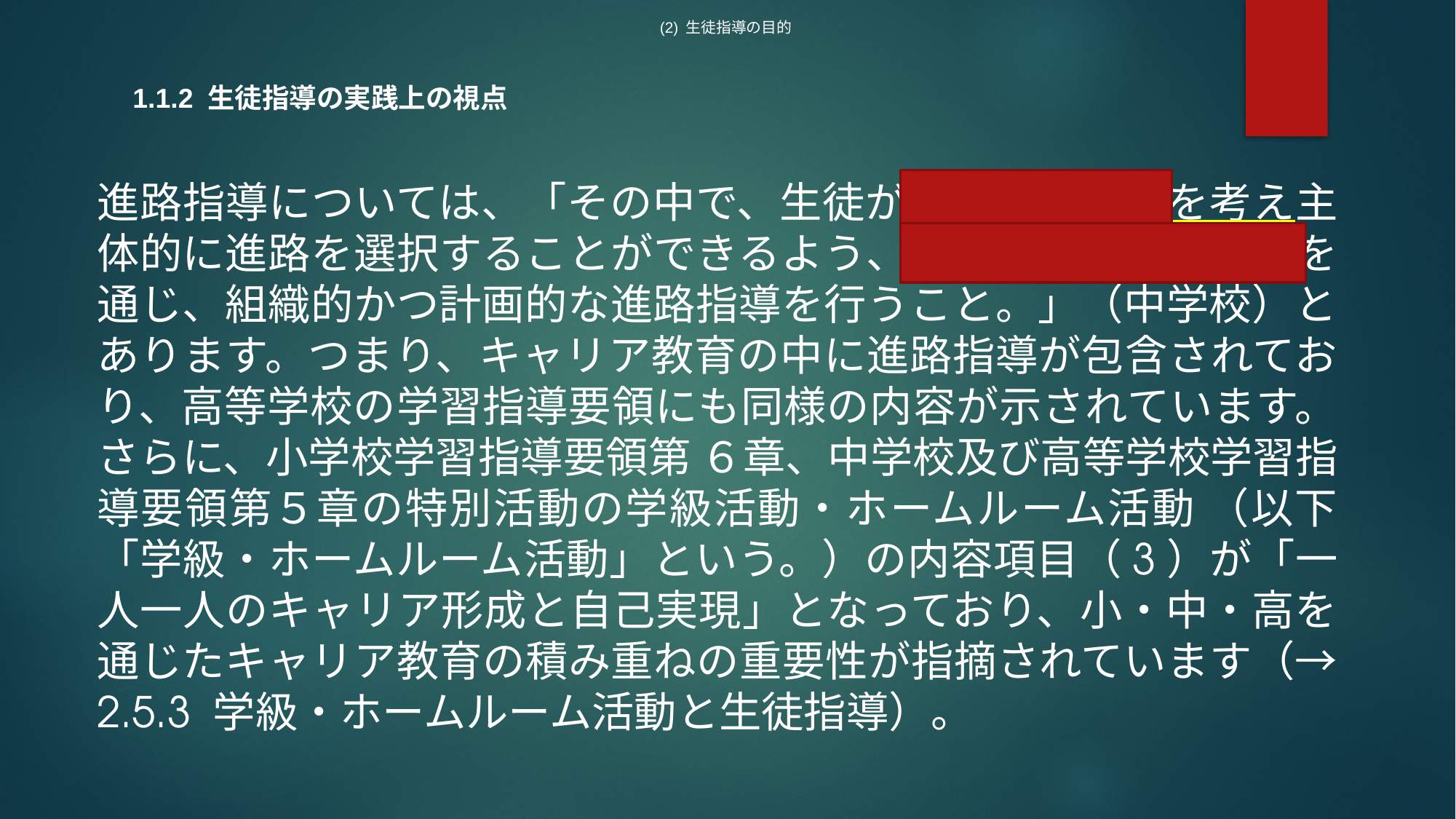

(2) 生徒指導の目的
1.1.2 生徒指導の実践上の視点

進路指導については、「その中で、生徒が自らの生き方を考え主体的に進路を選択することができるよう、学校の教育活動全体を通じ、組織的かつ計画的な進路指導を行うこと。」（中学校）とあります。つまり、キャリア教育の中に進路指導が包含されており、高等学校の学習指導要領にも同様の内容が示されています。さらに、小学校学習指導要領第 ６章、中学校及び高等学校学習指導要領第５章の特別活動の学級活動・ホームルーム活動 （以下「学級・ホームルーム活動」という。）の内容項目（3）が「一人一人のキャリア形成と自己実現」となっており、小・中・高を通じたキャリア教育の積み重ねの重要性が指摘されています（→ 2.5.3 学級・ホームルーム活動と生徒指導）。